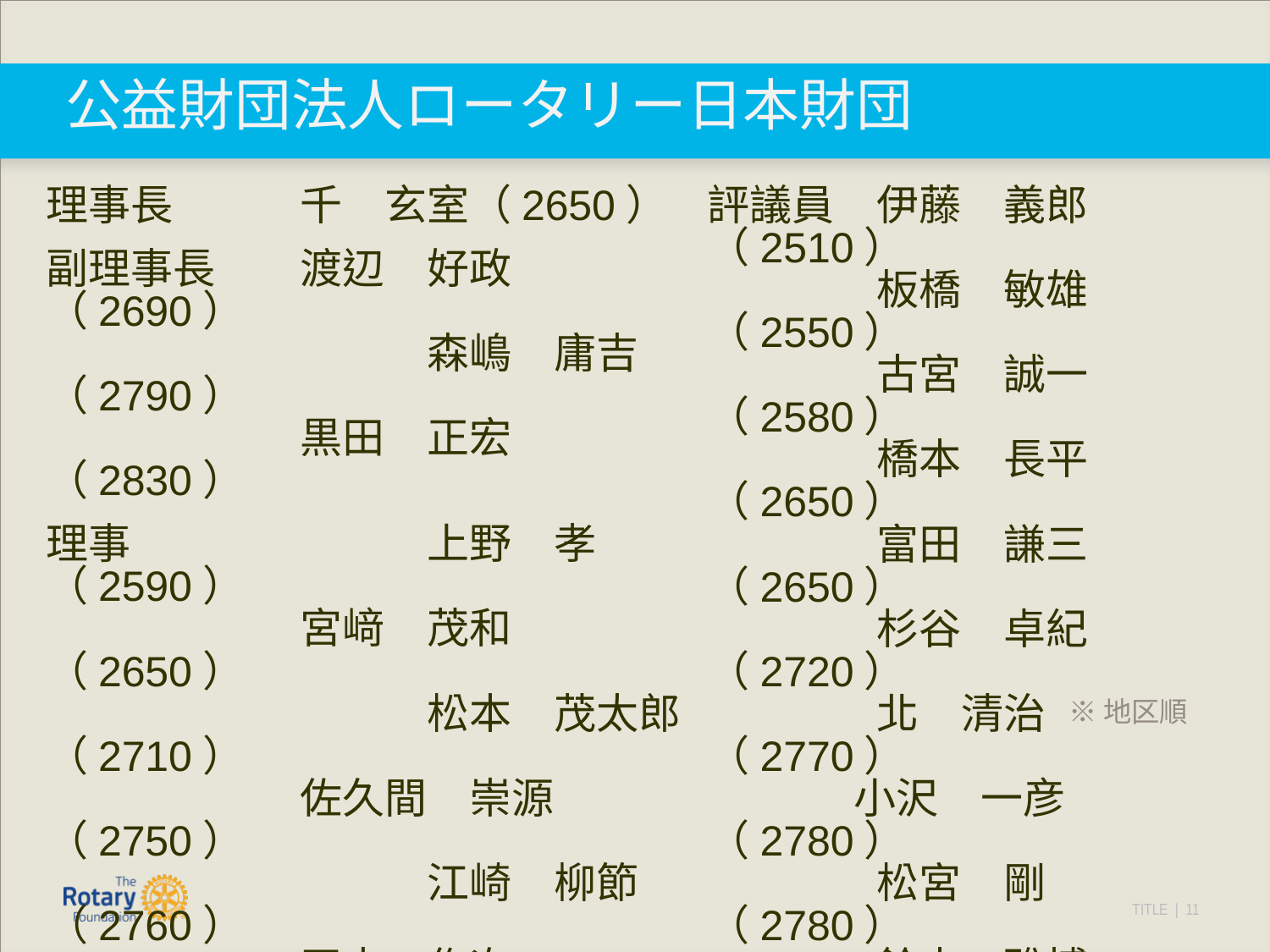

# 公益財団法人ロータリー日本財団
理事長　	千　玄室（2650）
副理事長	渡辺　好政（2690）
　　　　　　　	森嶋　庸吉（2790）
		黒田　正宏（2830）
理事	　　　 	上野　孝（2590）
		宮﨑　茂和（2650）
　　　		松本　茂太郎（2710）
　　　　　	佐久間　崇源（2750）
　　　　　　　	江崎　柳節（2760）
		田中　作次（2770）
　　　　　　　	岩渕　　　均（2770）
　　　　　　　
監事	　　　	井上　暎夫（2660）
　　　 		片山　主水（2760）
評議員　伊藤　義郎（2510）
	　板橋　敏雄（2550）
	　古宮　誠一（2580）
	　橋本　長平（2650）
	　富田　謙三（2650）
	　杉谷　卓紀（2720）
　	　北　清治（2770）
	  小沢　一彦（2780）
	　松宮　剛（2780）
　	　鈴木　雅博（2790）
	　重田　政信（2840）
※地区順